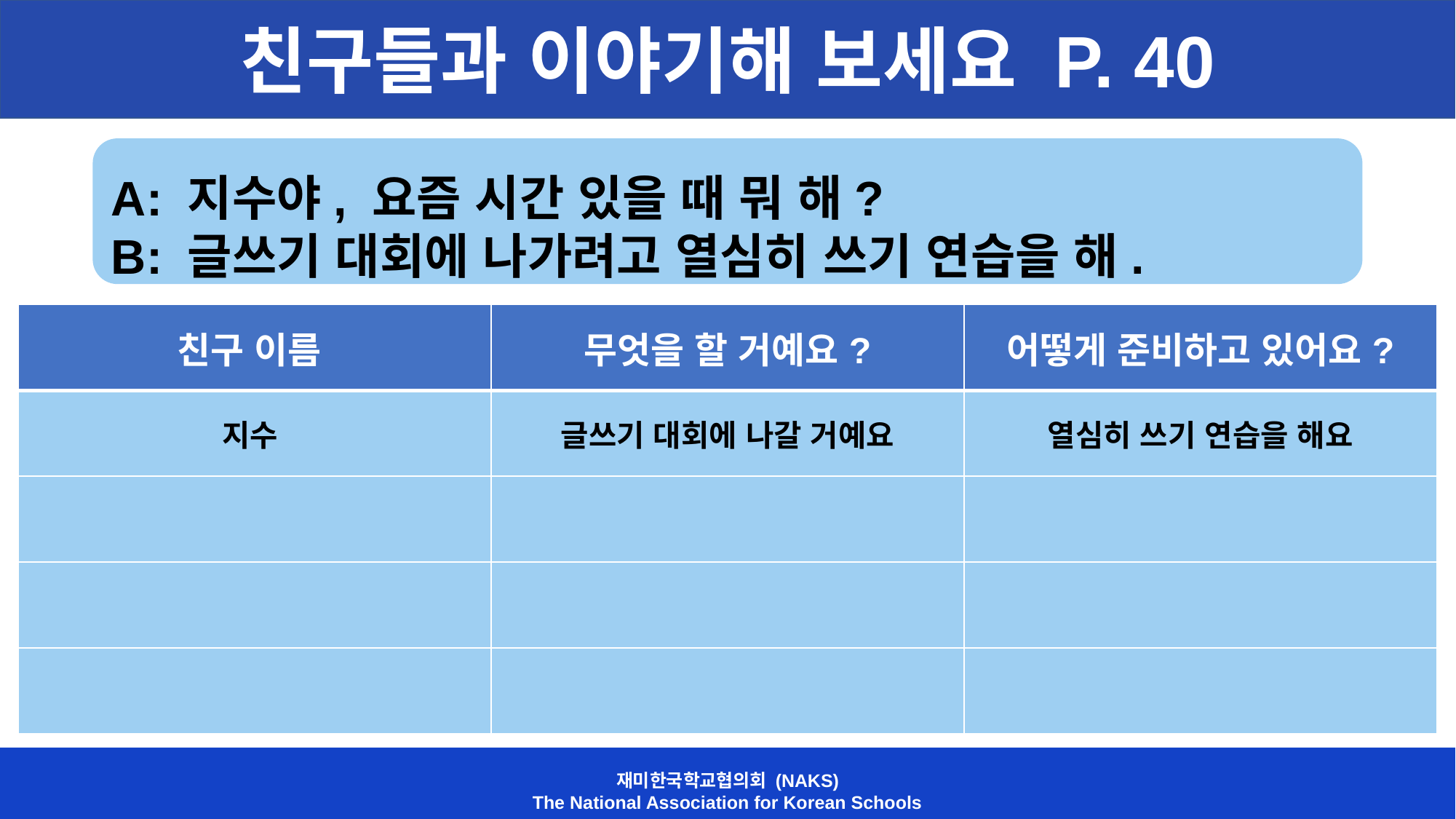

친구들과 이야기해 보세요 P. 40
A: 지수야, 요즘 시간 있을 때 뭐 해?
B: 글쓰기 대회에 나가려고 열심히 쓰기 연습을 해.
| 친구 이름 | 무엇을 할 거예요? | 어떻게 준비하고 있어요? |
| --- | --- | --- |
| 지수 | 글쓰기 대회에 나갈 거예요 | 열심히 쓰기 연습을 해요 |
|  |  |  |
|  |  |  |
|  |  |  |
재미한국학교협의회 (NAKS)
The National Association for Korean Schools